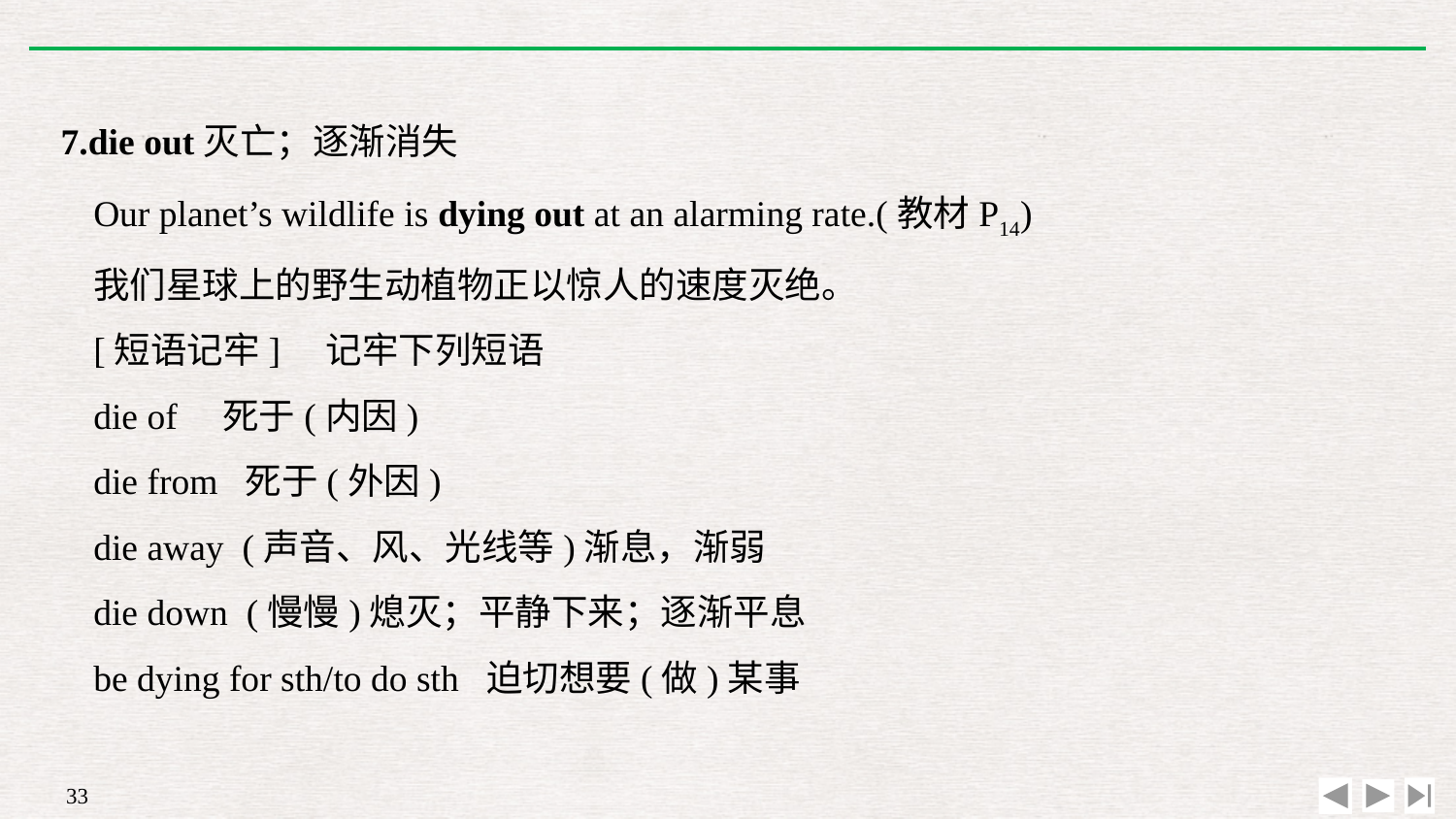

7.die out灭亡；逐渐消失
Our planet’s wildlife is dying out at an alarming rate.(教材P14)
我们星球上的野生动植物正以惊人的速度灭绝。
[短语记牢]　记牢下列短语
die of　死于(内因)
die from  死于(外因)
die away  (声音、风、光线等)渐息，渐弱
die down  (慢慢)熄灭；平静下来；逐渐平息
be dying for sth/to do sth  迫切想要(做)某事